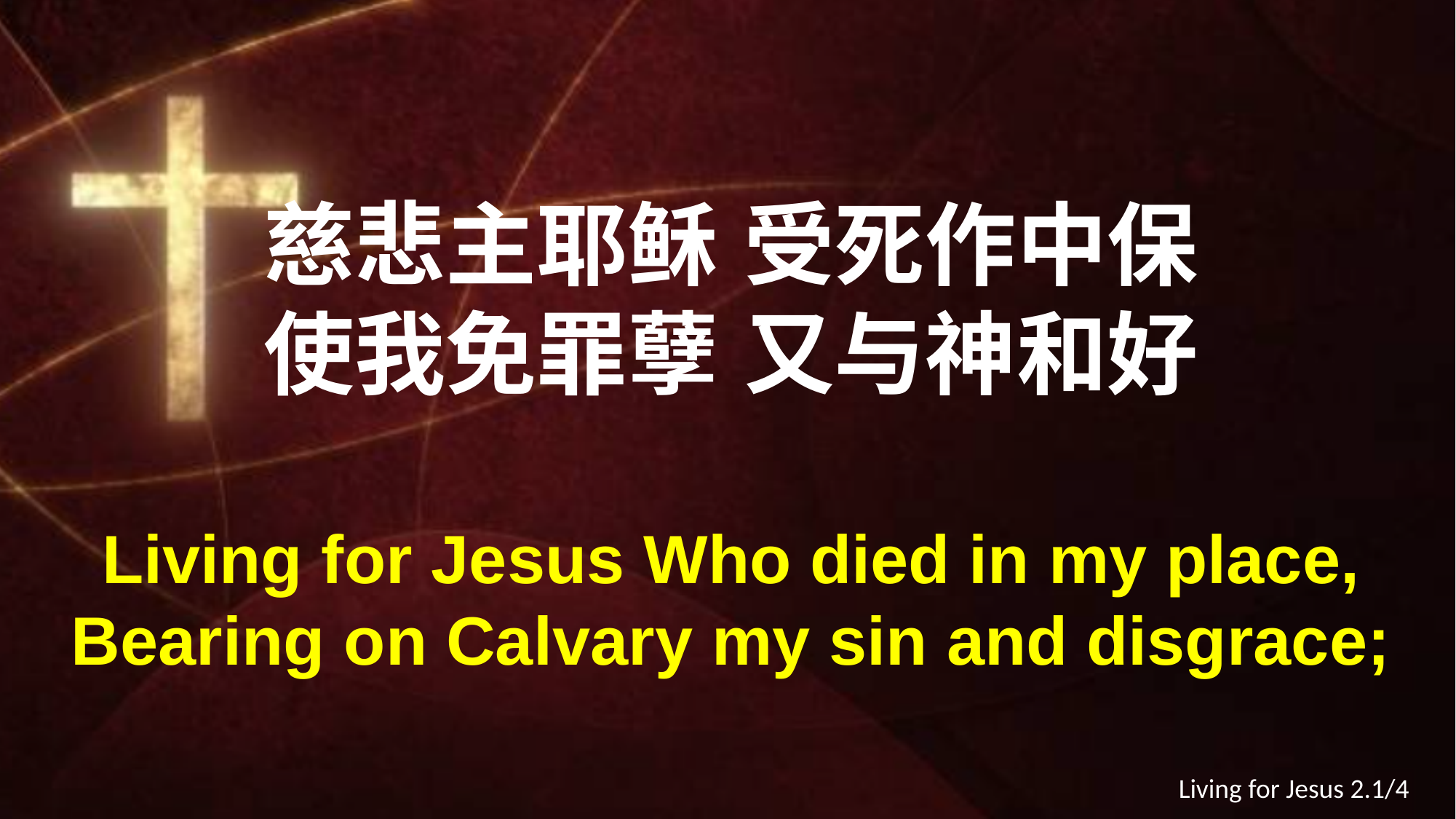

慈悲主耶稣 受死作中保
使我免罪孽 又与神和好

Living for Jesus Who died in my place,
Bearing on Calvary my sin and disgrace;
Living for Jesus 2.1/4